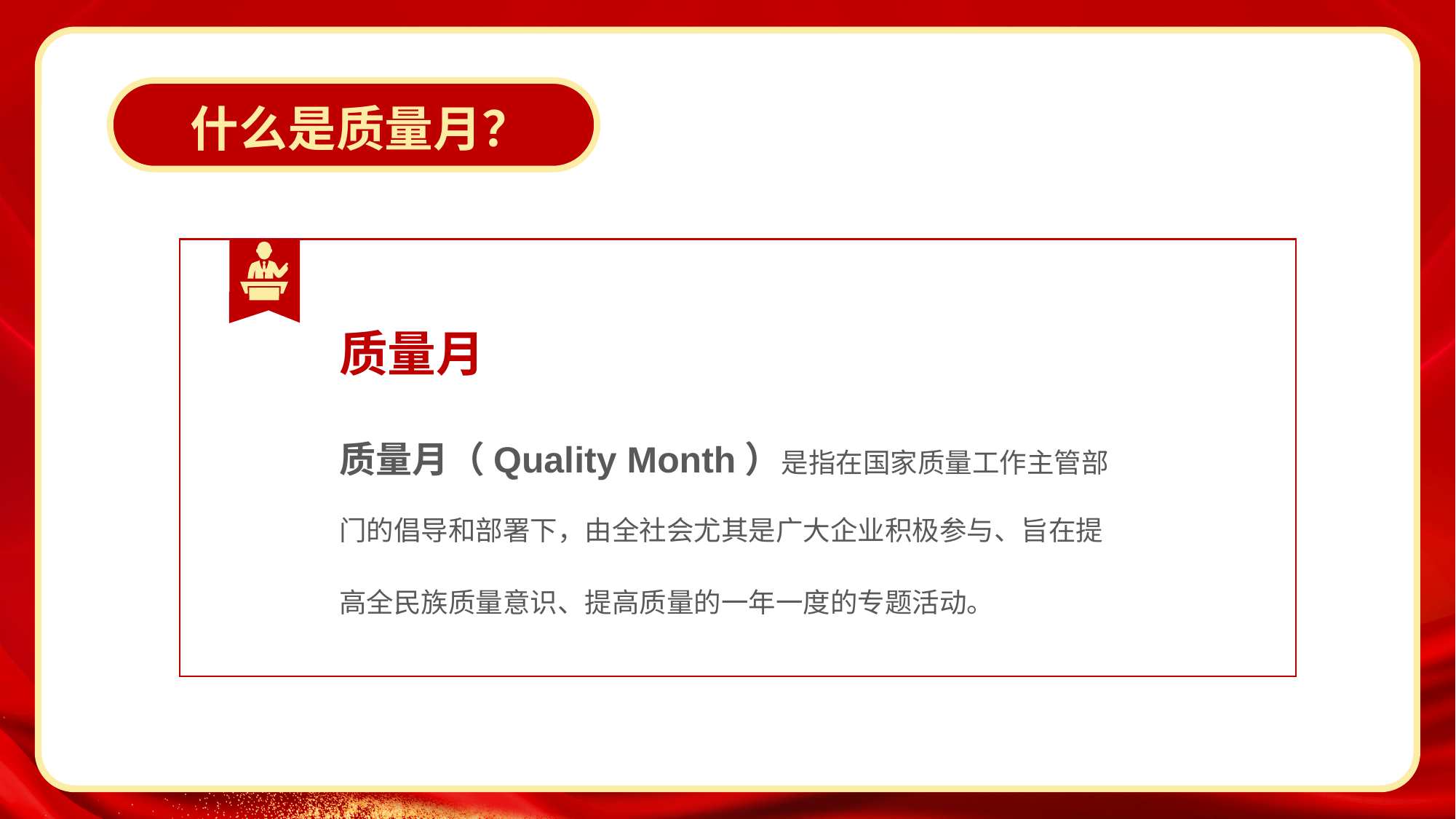

什么是质量月？
https://www.ypppt.com/

质量月
质量月（Quality Month）是指在国家质量工作主管部门的倡导和部署下，由全社会尤其是广大企业积极参与、旨在提高全民族质量意识、提高质量的一年一度的专题活动。